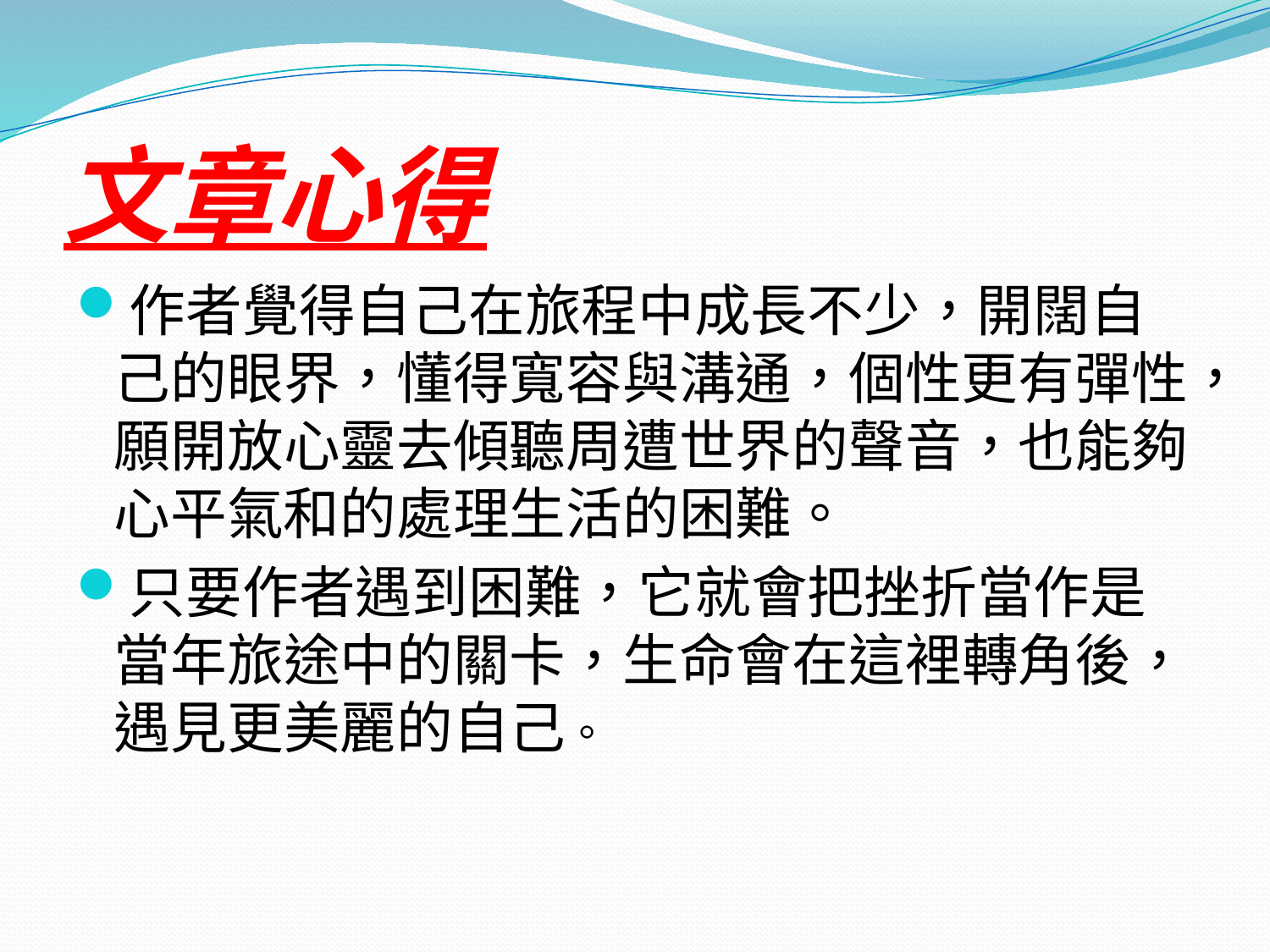

# 文章心得
作者覺得自己在旅程中成長不少，開闊自己的眼界，懂得寬容與溝通，個性更有彈性，願開放心靈去傾聽周遭世界的聲音，也能夠心平氣和的處理生活的困難。
只要作者遇到困難，它就會把挫折當作是當年旅途中的關卡，生命會在這裡轉角後，遇見更美麗的自己。